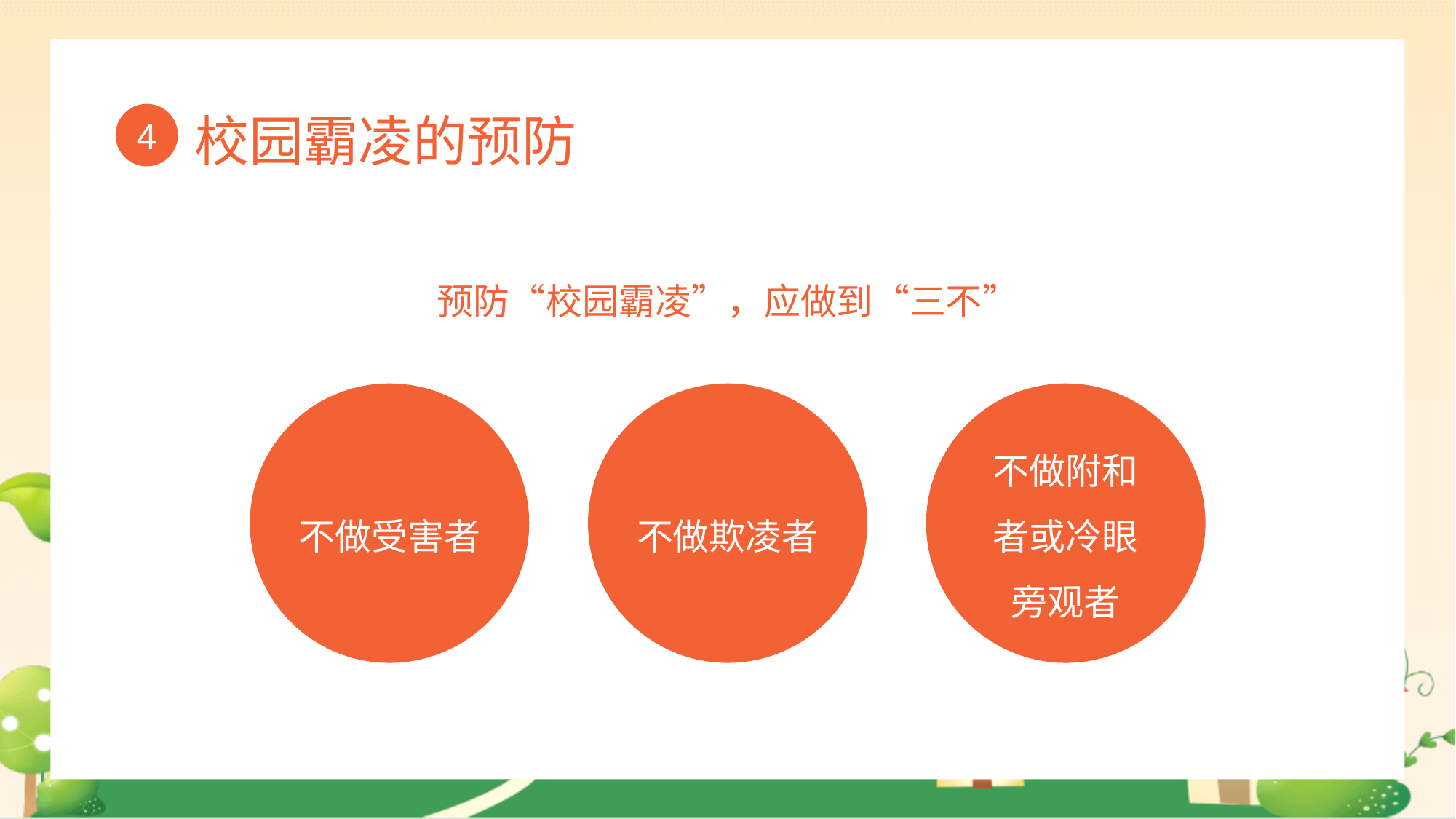

预防“校园霸凌”，应做到“三不”
不做受害者
不做欺凌者
不做附和
者或冷眼
旁观者